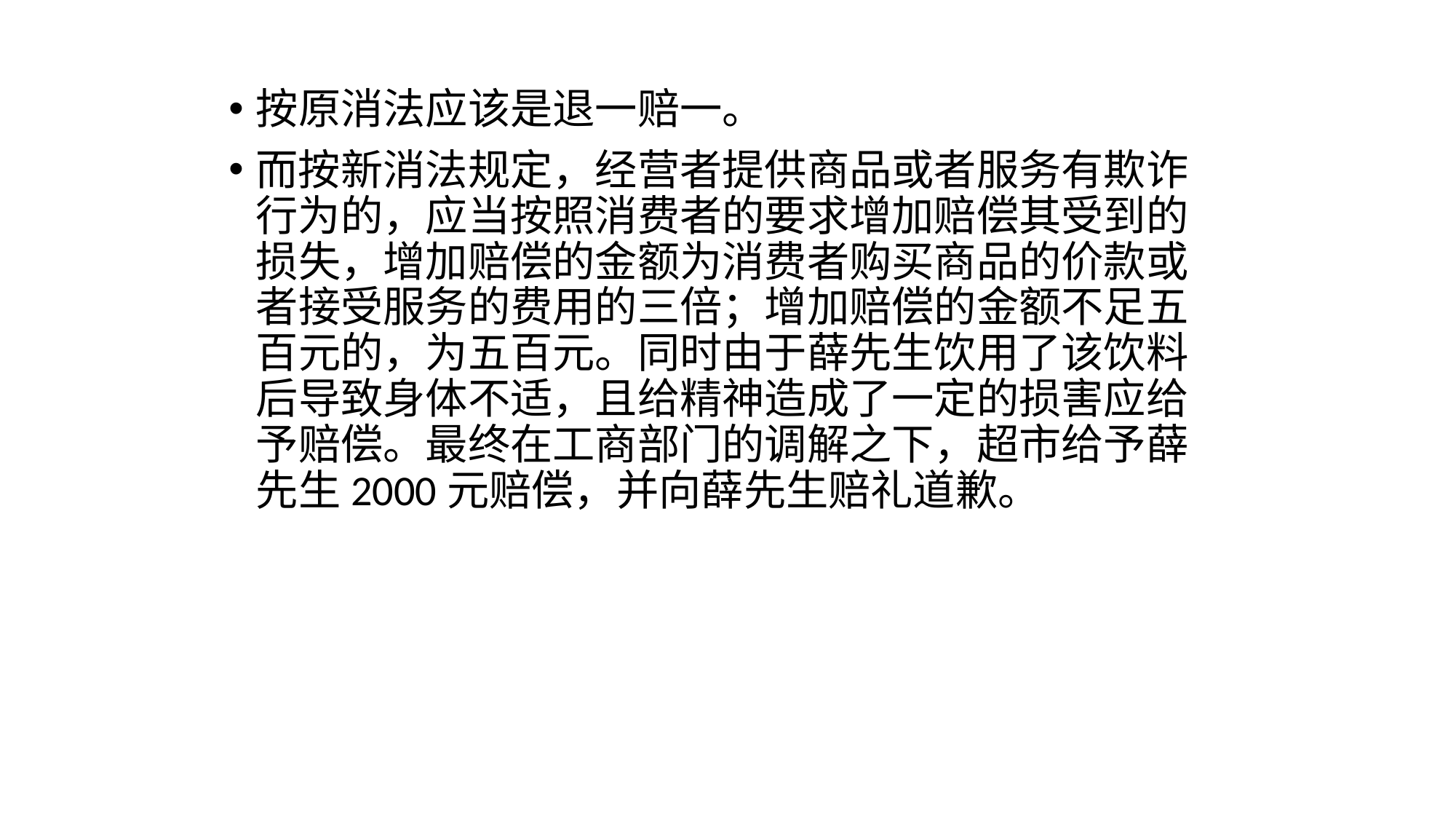

按原消法应该是退一赔一。
而按新消法规定，经营者提供商品或者服务有欺诈行为的，应当按照消费者的要求增加赔偿其受到的损失，增加赔偿的金额为消费者购买商品的价款或者接受服务的费用的三倍；增加赔偿的金额不足五百元的，为五百元。同时由于薛先生饮用了该饮料后导致身体不适，且给精神造成了一定的损害应给予赔偿。最终在工商部门的调解之下，超市给予薛先生2000元赔偿，并向薛先生赔礼道歉。